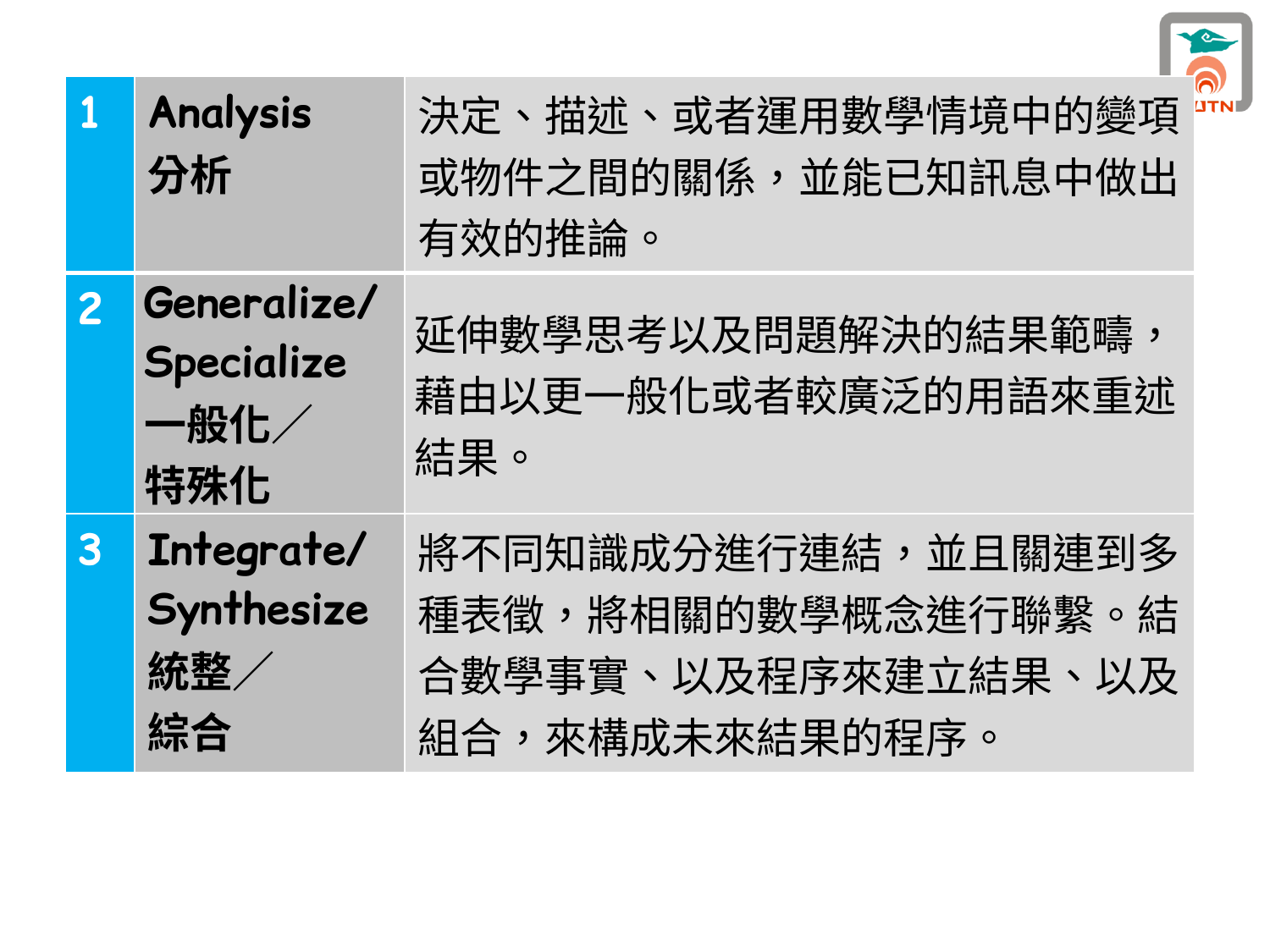

| 1 | Analysis 分析 | 決定、描述、或者運用數學情境中的變項或物件之間的關係，並能已知訊息中做出有效的推論。 |
| --- | --- | --- |
| 2 | Generalize/ Specialize 一般化／ 特殊化 | 延伸數學思考以及問題解決的結果範疇，藉由以更一般化或者較廣泛的用語來重述結果。 |
| 3 | Integrate/ Synthesize 統整／ 綜合 | 將不同知識成分進行連結，並且關連到多種表徵，將相關的數學概念進行聯繫。結合數學事實、以及程序來建立結果、以及組合，來構成未來結果的程序。 |